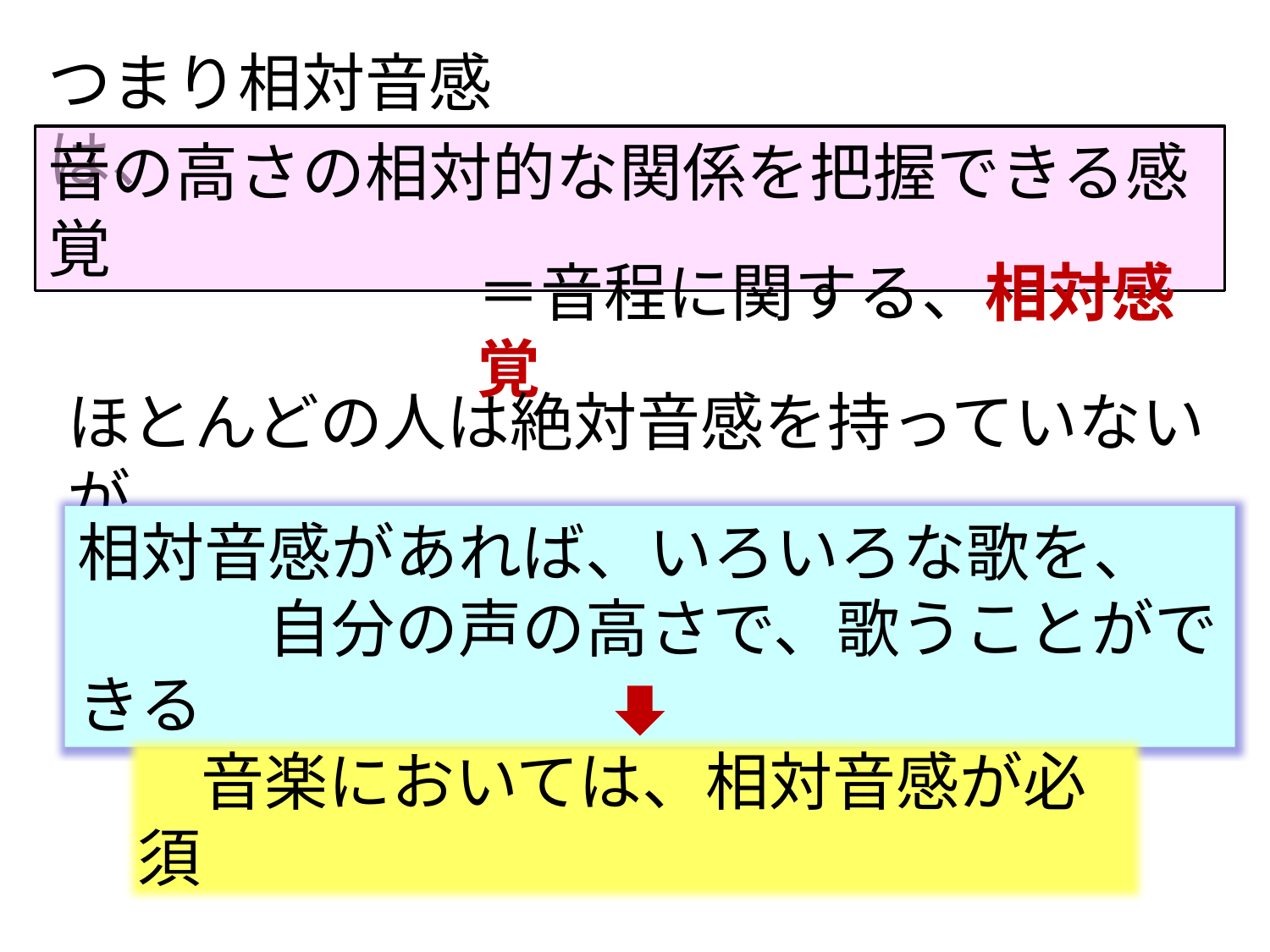

つまり相対音感は、
音の高さの相対的な関係を把握できる感覚
＝音程に関する、相対感覚
ほとんどの人は絶対音感を持っていないが
相対音感があれば、いろいろな歌を、
　　　自分の声の高さで、歌うことができる

　音楽においては、相対音感が必須